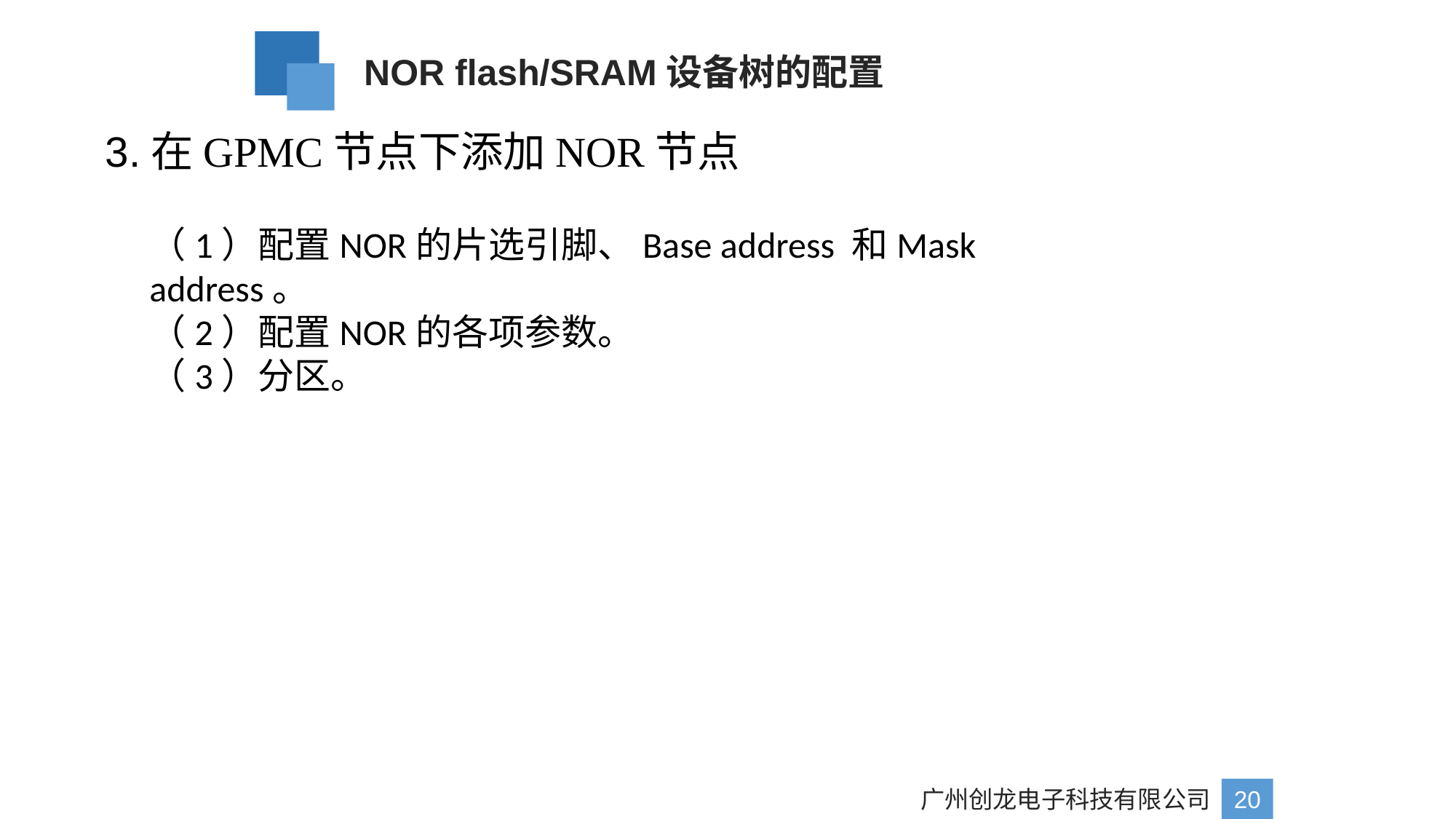

NOR flash/SRAM设备树的配置

3.在GPMC节点下添加NOR节点

（1）配置NOR的片选引脚、Base address 和Mask address。
（2）配置NOR的各项参数。
（3）分区。
广州创龙电子科技有限公司
20